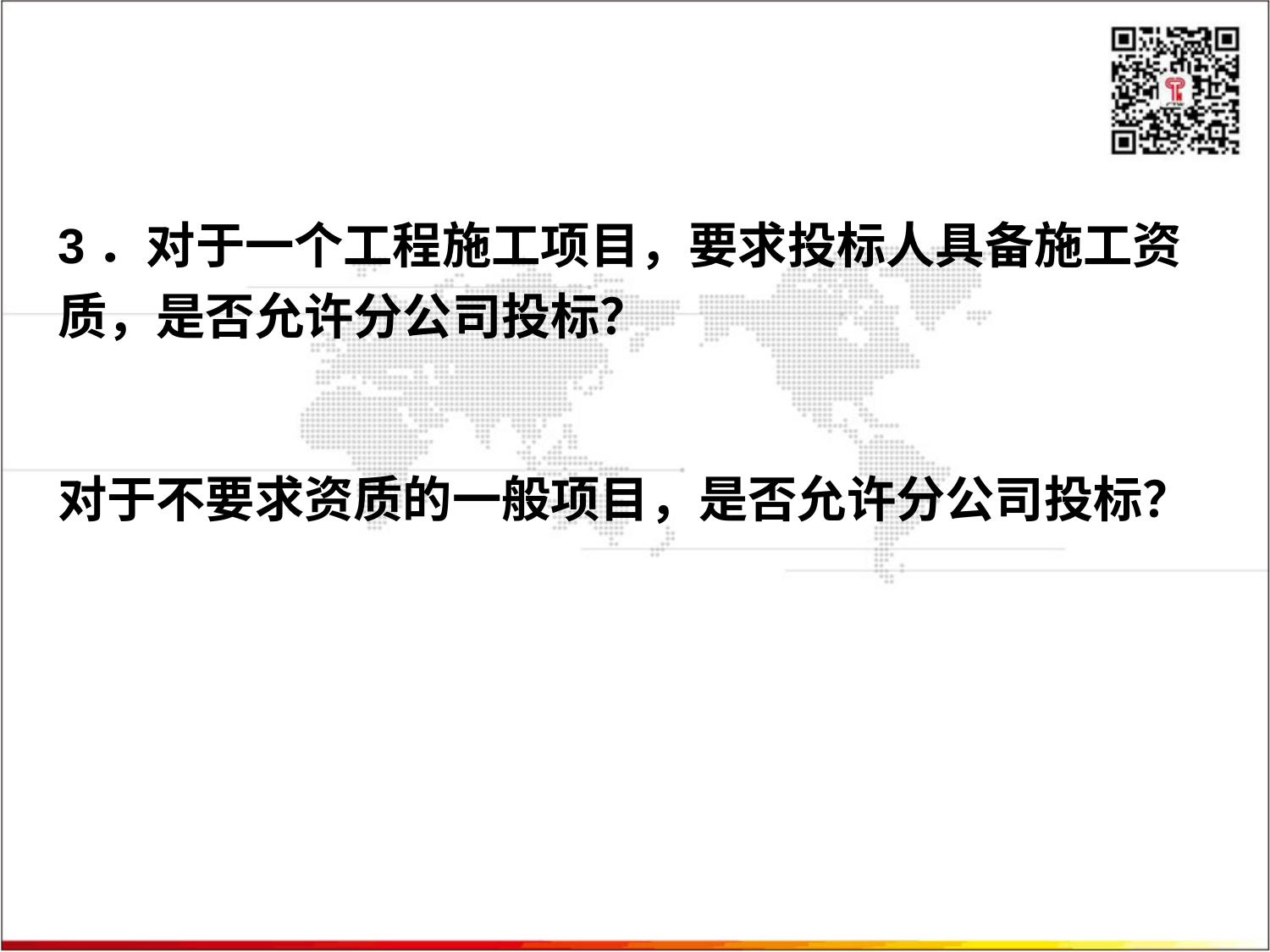

3．对于一个工程施工项目，要求投标人具备施工资质，是否允许分公司投标？

对于不要求资质的一般项目，是否允许分公司投标？